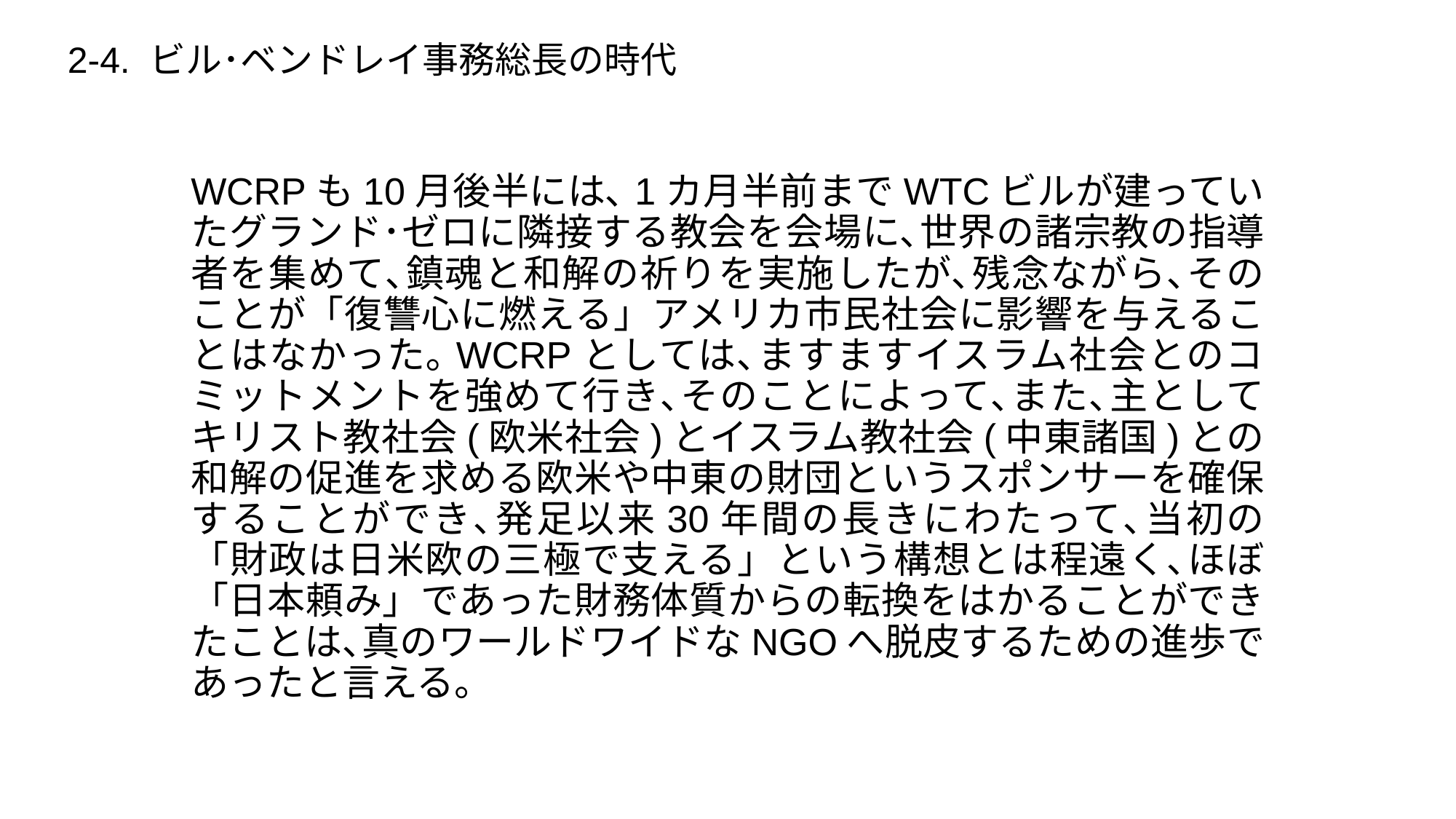

2-4. ビル･ベンドレイ事務総長の時代
WCRPも10月後半には､1カ月半前までWTCビルが建っていたグランド･ゼロに隣接する教会を会場に､世界の諸宗教の指導者を集めて､鎮魂と和解の祈りを実施したが､残念ながら､そのことが「復讐心に燃える」アメリカ市民社会に影響を与えることはなかった｡WCRPとしては､ますますイスラム社会とのコミットメントを強めて行き､そのことによって､また､主としてキリスト教社会(欧米社会)とイスラム教社会(中東諸国)との和解の促進を求める欧米や中東の財団というスポンサーを確保することができ､発足以来30年間の長きにわたって､当初の「財政は日米欧の三極で支える」という構想とは程遠く､ほぼ「日本頼み」であった財務体質からの転換をはかることができたことは､真のワールドワイドなNGOへ脱皮するための進歩であったと言える。